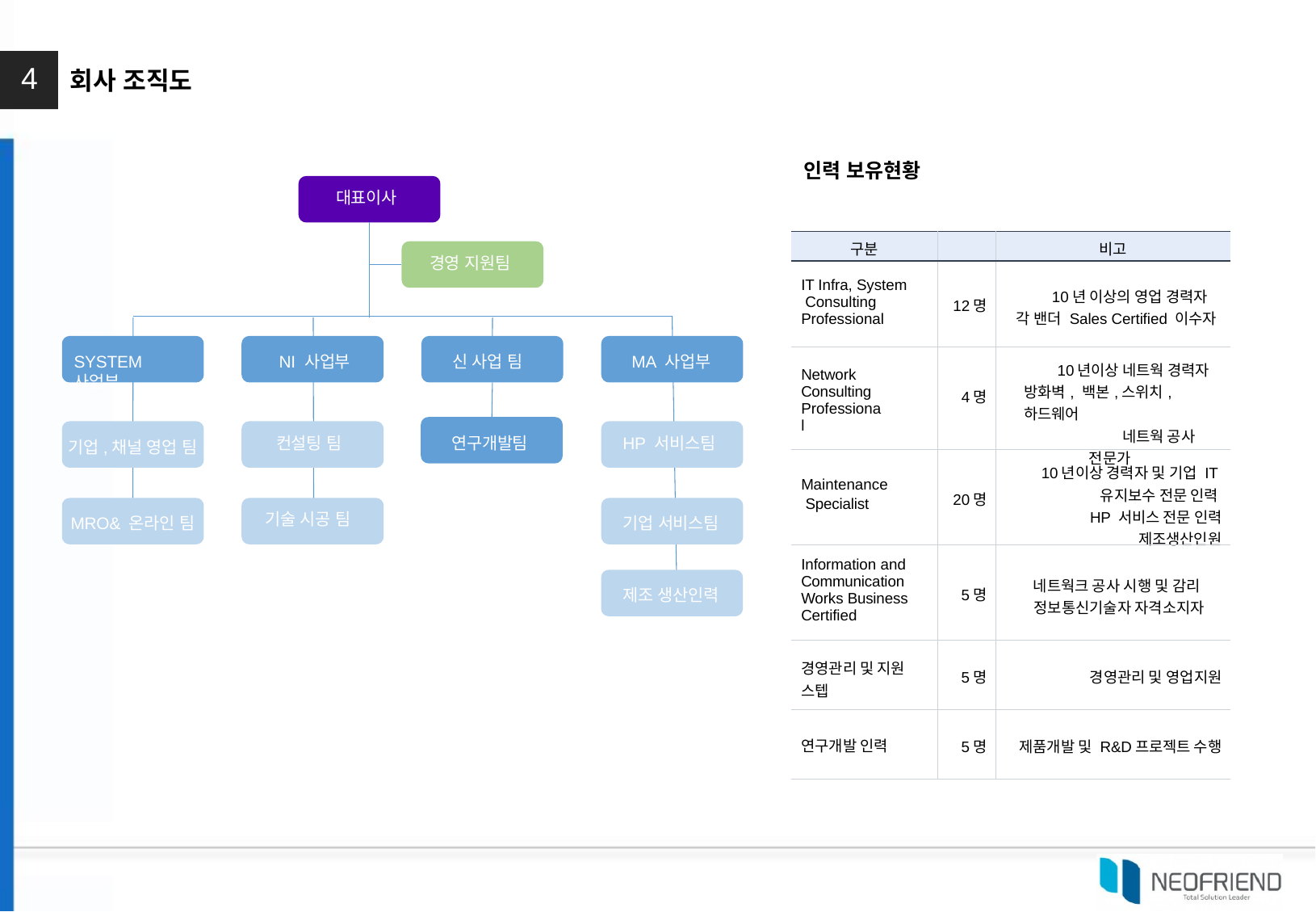

4
회사 조직도
인력 보유현황

대표이사

경영 지원팀

| 구분 |  | 비고 |
| --- | --- | --- |
| IT Infra, System Consulting Professional | 12명 | 10년 이상의 영업 경력자 각 밴더 Sales Certified 이수자 |
| Network Consulting Professional | 4명 | 10년이상 네트웍 경력자 방화벽, 백본,스위치,하드웨어 네트웍 공사 전문가 |
| Maintenance Specialist | 20명 | 10년이상 경력자 및 기업 IT 유지보수 전문 인력 HP 서비스 전문 인력 제조생산인원 |
| Information and Communication Works Business Certified | 5명 | 네트웍크 공사 시행 및 감리 정보통신기술자 자격소지자 |
| 경영관리 및 지원 스텝 | 5명 | 경영관리 및 영업지원 |
| 연구개발 인력 | 5명 | 제품개발 및 R&D프로젝트 수행 |

SYSTEM 사업부
NI 사업부
신 사업 팀
MA 사업부

연구개발팀
컨설팅 팀
HP 서비스팀
기업,채널 영업 팀

기술 시공 팀
MRO& 온라인 팀
기업 서비스팀

제조 생산인력